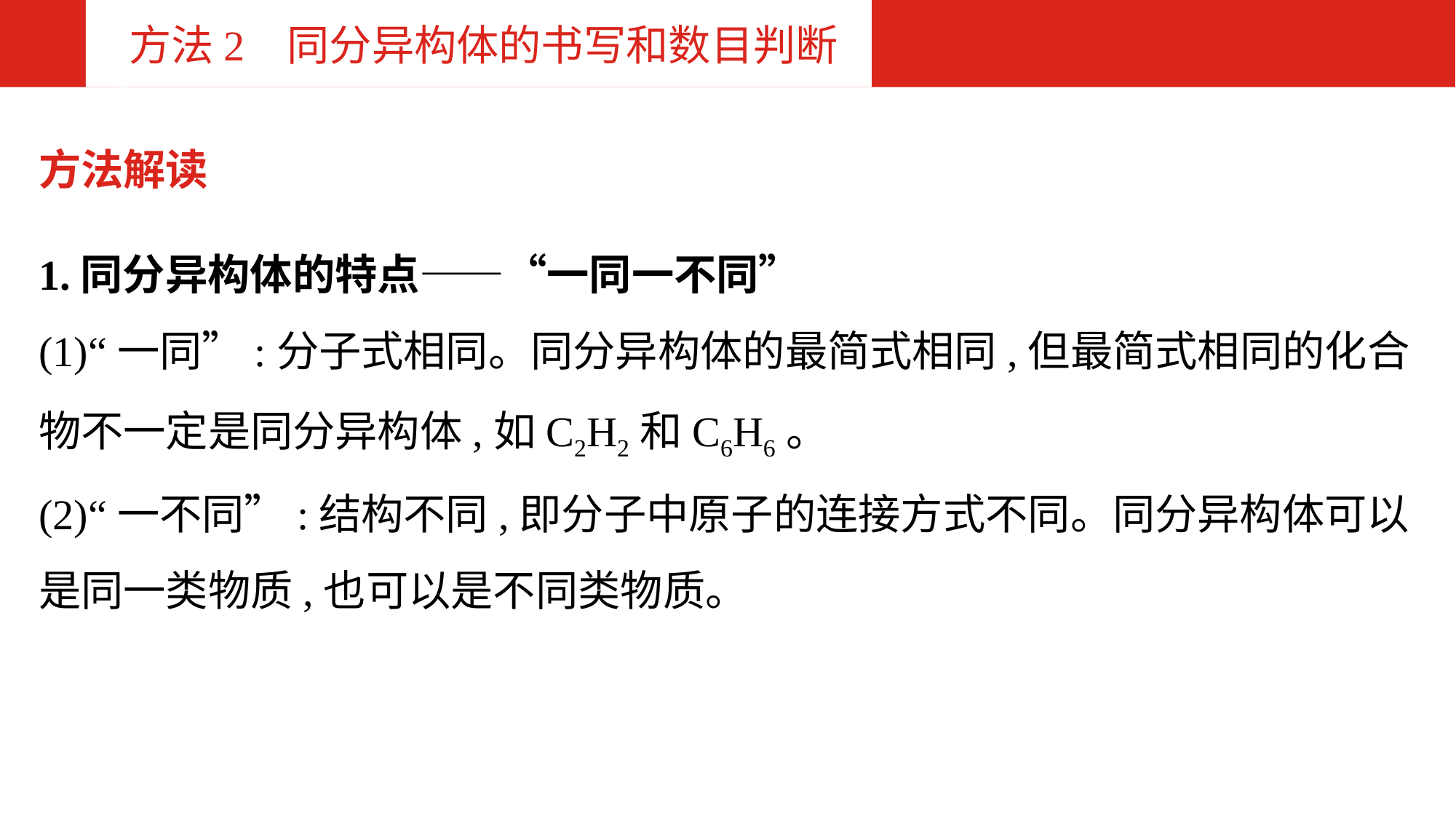

方法2   同分异构体的书写和数目判断

方法解读
1.同分异构体的特点——“一同一不同”
(1)“一同”:分子式相同。同分异构体的最简式相同,但最简式相同的化合物不一定是同分异构体,如C2H2和C6H6。
(2)“一不同”:结构不同,即分子中原子的连接方式不同。同分异构体可以是同一类物质,也可以是不同类物质。